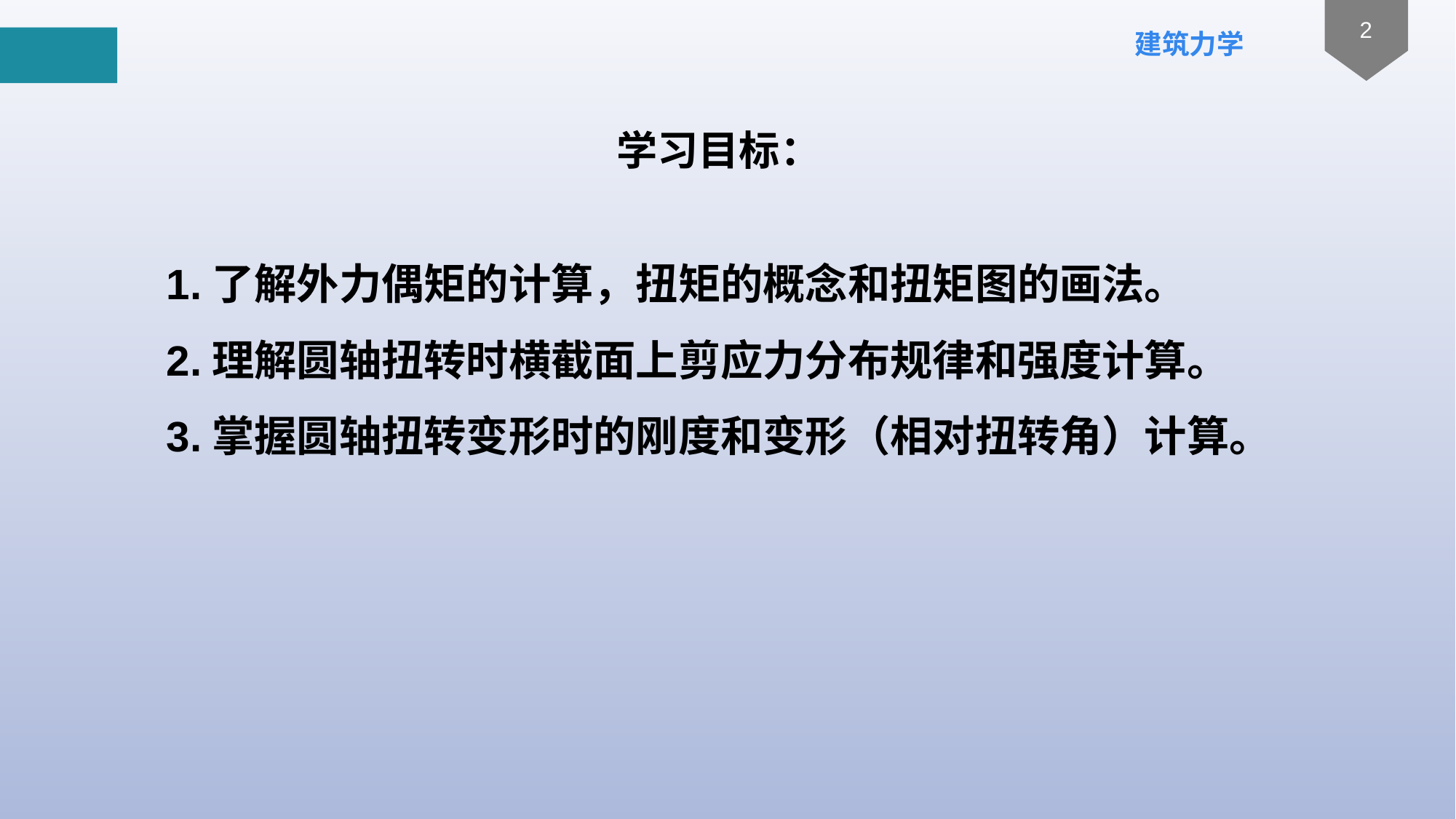

# 学习目标：
    1.了解外力偶矩的计算，扭矩的概念和扭矩图的画法。
    2.理解圆轴扭转时横截面上剪应力分布规律和强度计算。
    3.掌握圆轴扭转变形时的刚度和变形（相对扭转角）计算。